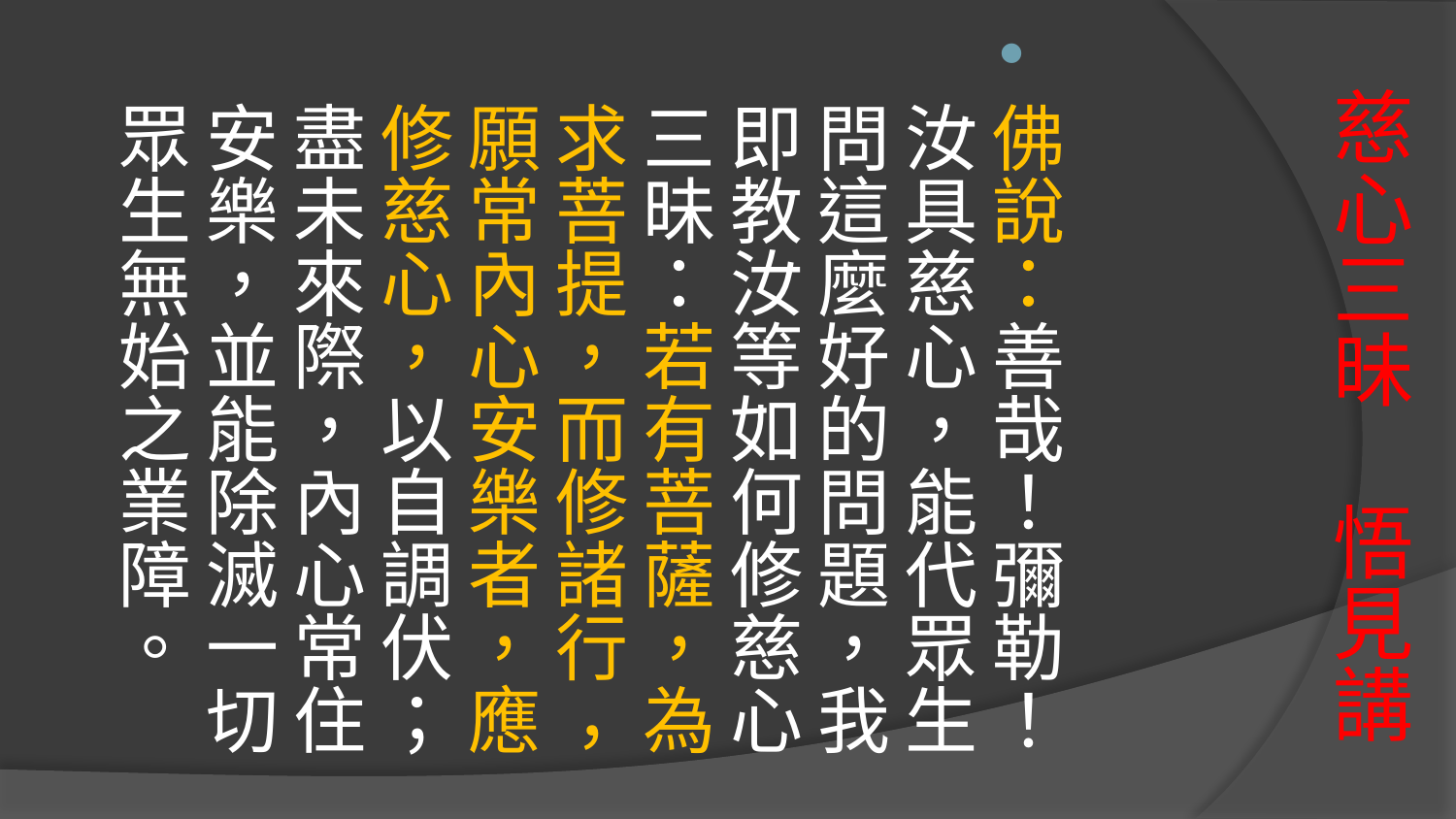

佛說：善哉！彌勒！汝具慈心，能代眾生問這麼好的問題，我即教汝等如何修慈心三昧：若有菩薩，為求菩提，而修諸行 ，願常內心安樂者，應修慈心，以自調伏；盡未來際，內心常住安樂，並能除滅一切眾生無始之業障。

# 慈心三昧     悟見講